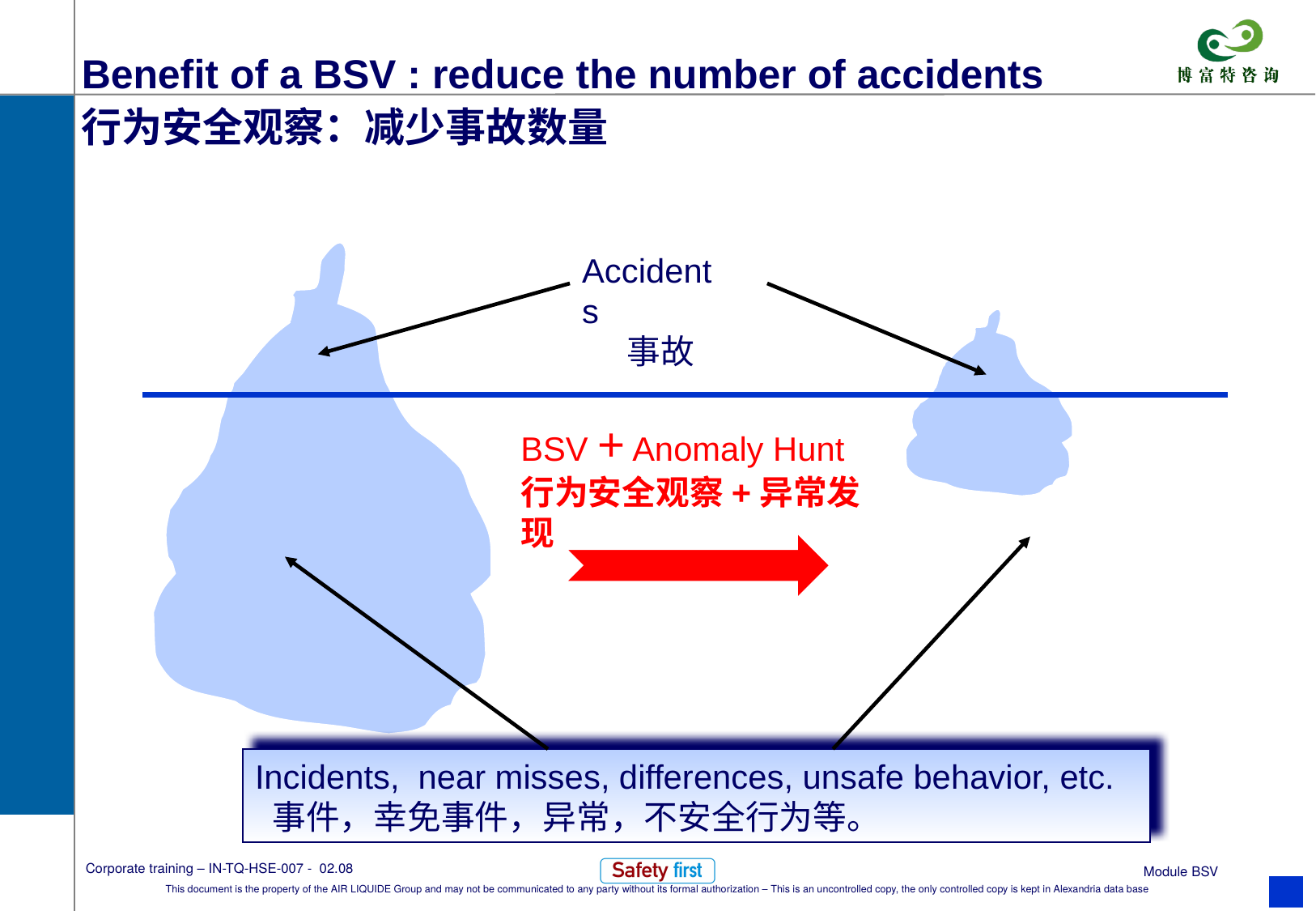

# Benefit of a BSV : reduce the number of accidents 行为安全观察：减少事故数量

Accidents
    事故

BSV + Anomaly Hunt
行为安全观察+异常发现

Incidents,  near misses, differences, unsafe behavior, etc.    事件，幸免事件，异常，不安全行为等。
8